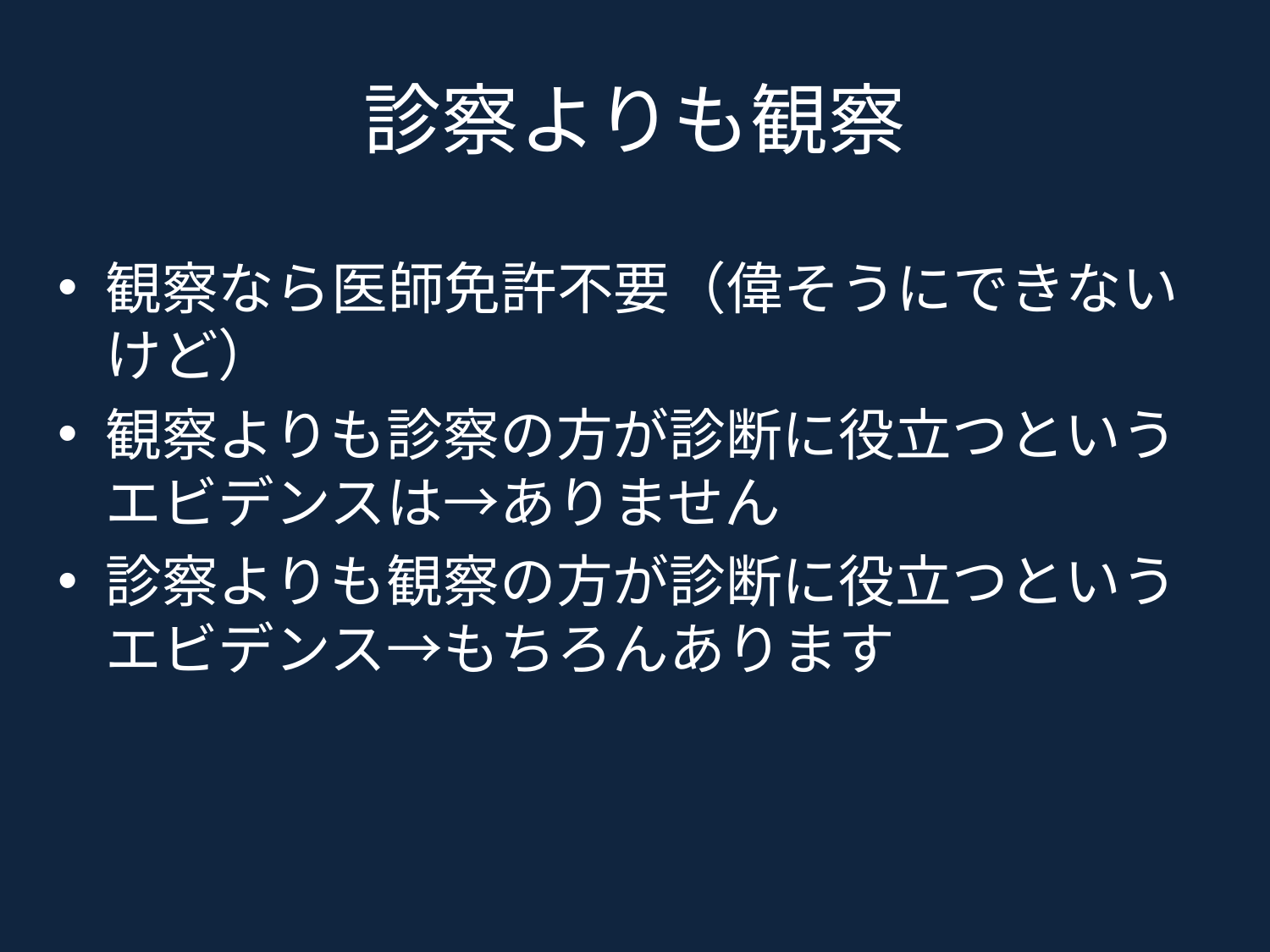

# 診察よりも観察
観察なら医師免許不要（偉そうにできないけど）
観察よりも診察の方が診断に役立つというエビデンスは→ありません
診察よりも観察の方が診断に役立つというエビデンス→もちろんあります